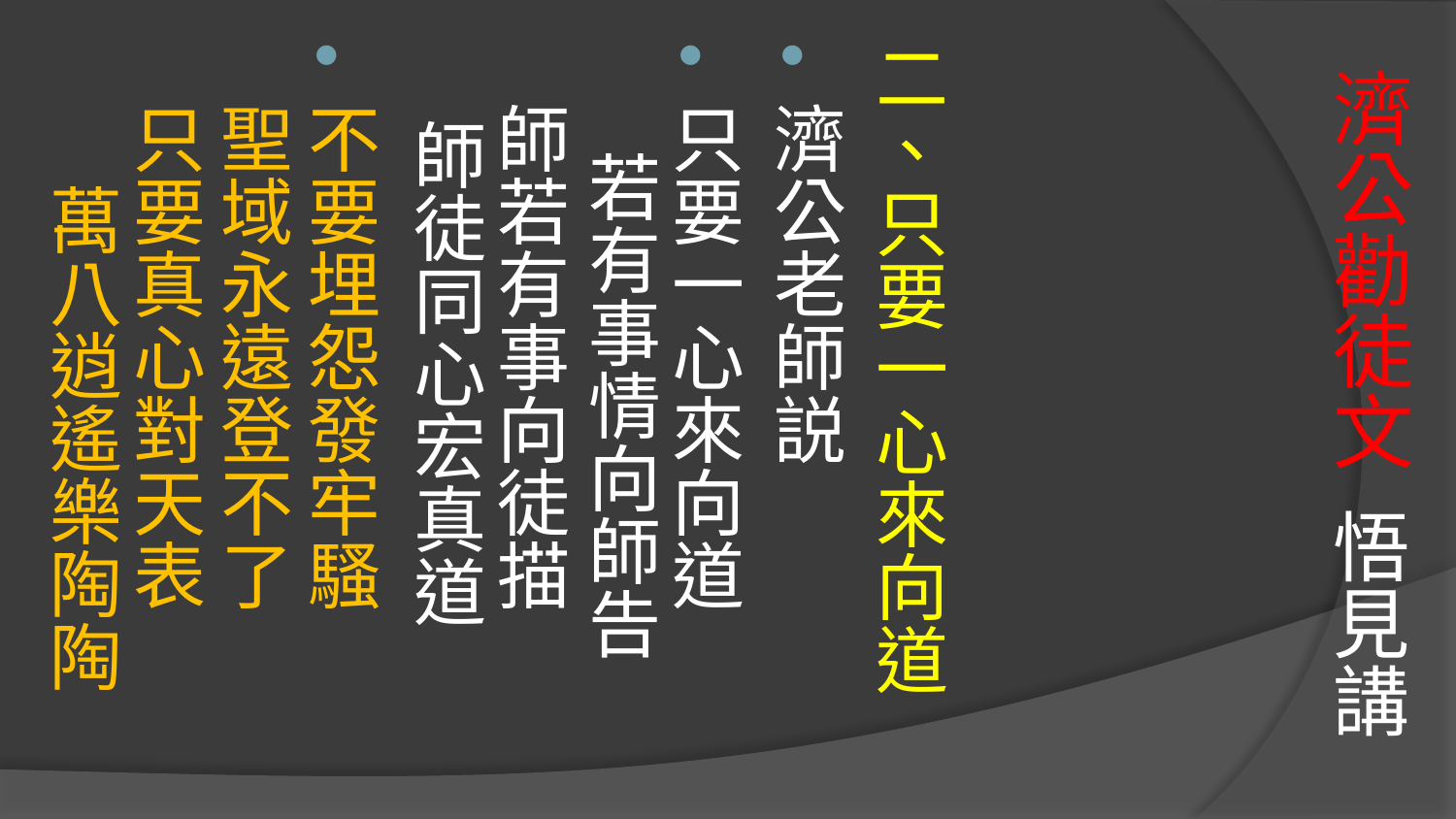

# 濟公勸徒文  悟見講
二、只要一心來向道
濟公老師説
只要一心來向道　          若有事情向師告
師若有事向徒描　        師徒同心宏真道
不要埋怨發牢騷　       聖域永遠登不了
只要真心對天表　            萬八逍遙樂陶陶